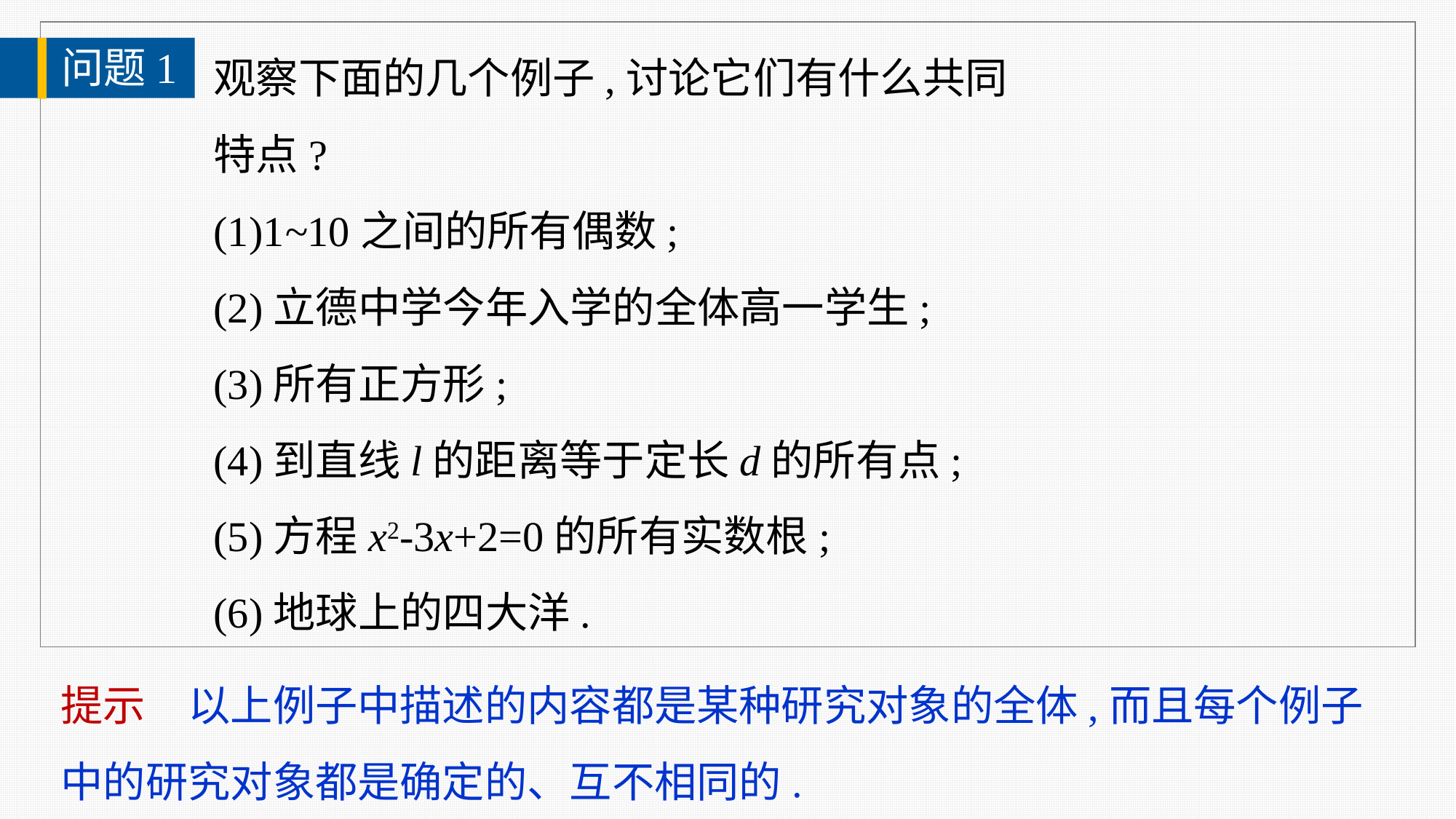

观察下面的几个例子,讨论它们有什么共同特点?
(1)1~10之间的所有偶数;
(2)立德中学今年入学的全体高一学生;
(3)所有正方形;
(4)到直线l的距离等于定长d的所有点;
(5)方程x2-3x+2=0的所有实数根;
(6)地球上的四大洋.

问题1

提示　以上例子中描述的内容都是某种研究对象的全体,而且每个例子中的研究对象都是确定的、互不相同的.